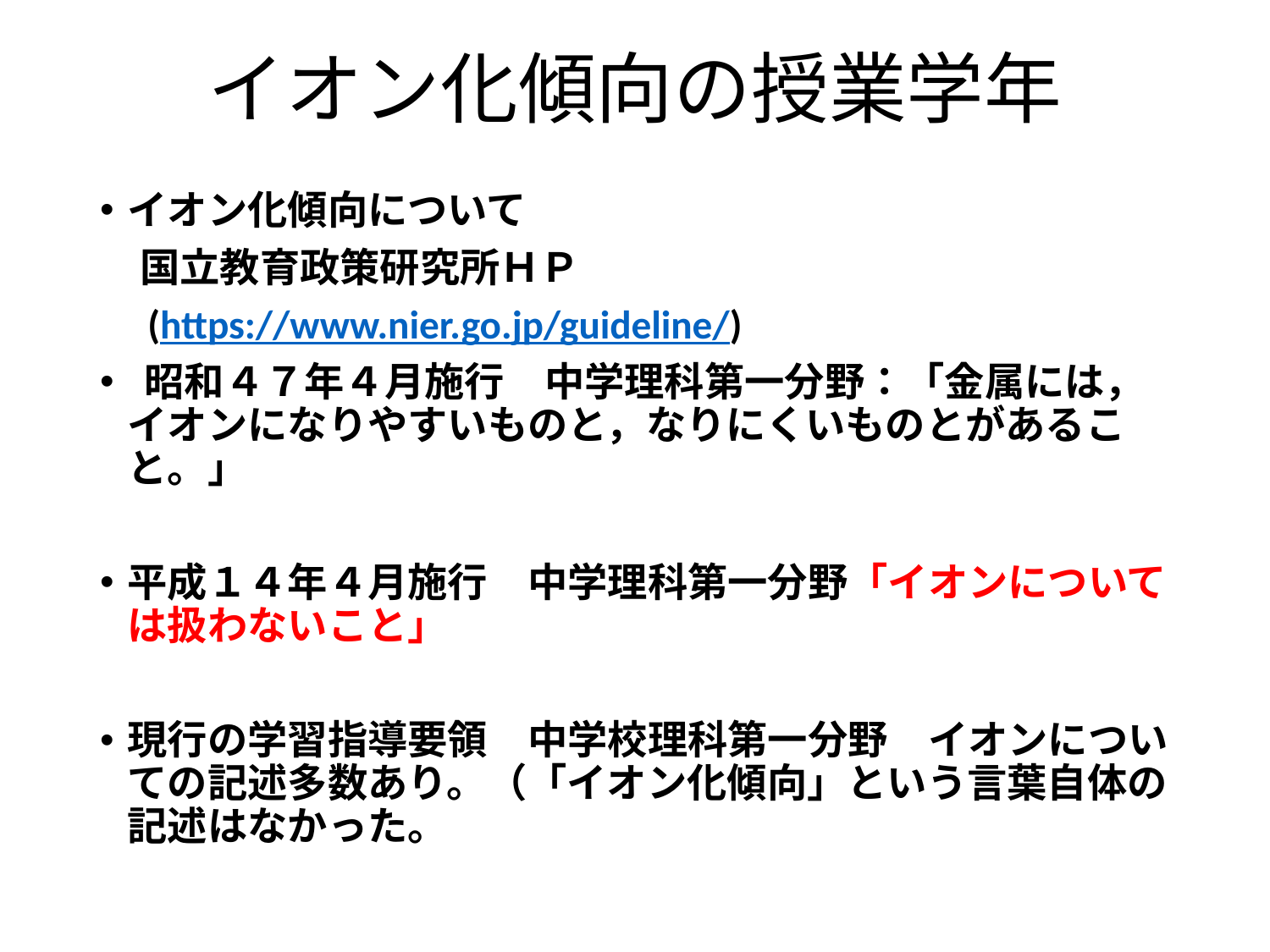

# イオン化傾向の授業学年
イオン化傾向について
　国立教育政策研究所ＨＰ
　(https://www.nier.go.jp/guideline/)
 昭和４７年４月施行　中学理科第一分野：「金属には，イオンになりやすいものと，なりにくいものとがあること。」

平成１４年４月施行　中学理科第一分野「イオンについては扱わないこと」

現行の学習指導要領　中学校理科第一分野　イオンについての記述多数あり。（「イオン化傾向」という言葉自体の記述はなかった。